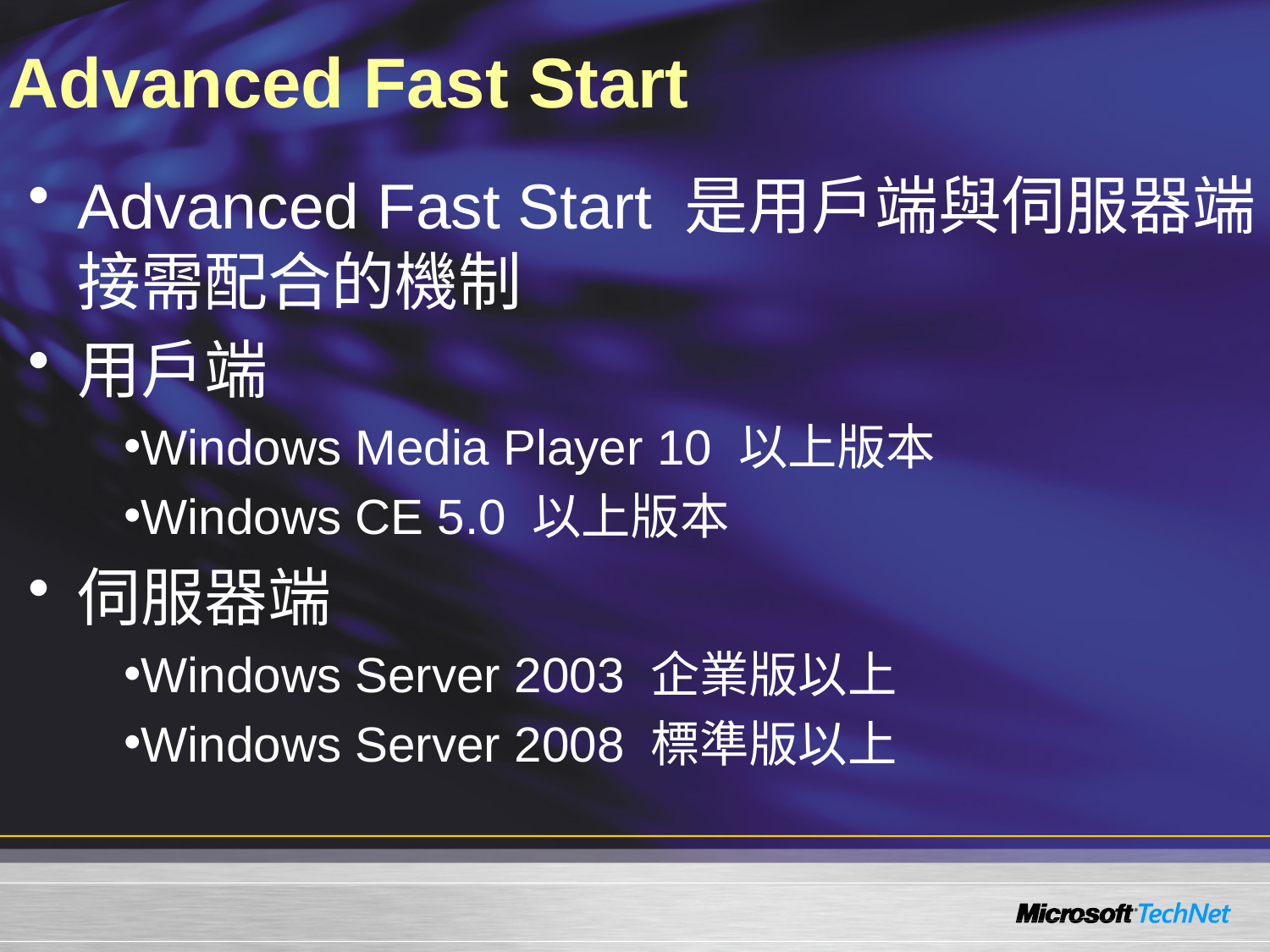

# Advanced Fast Start
Advanced Fast Start 是用戶端與伺服器端接需配合的機制
用戶端
Windows Media Player 10 以上版本
Windows CE 5.0 以上版本
伺服器端
Windows Server 2003 企業版以上
Windows Server 2008 標準版以上